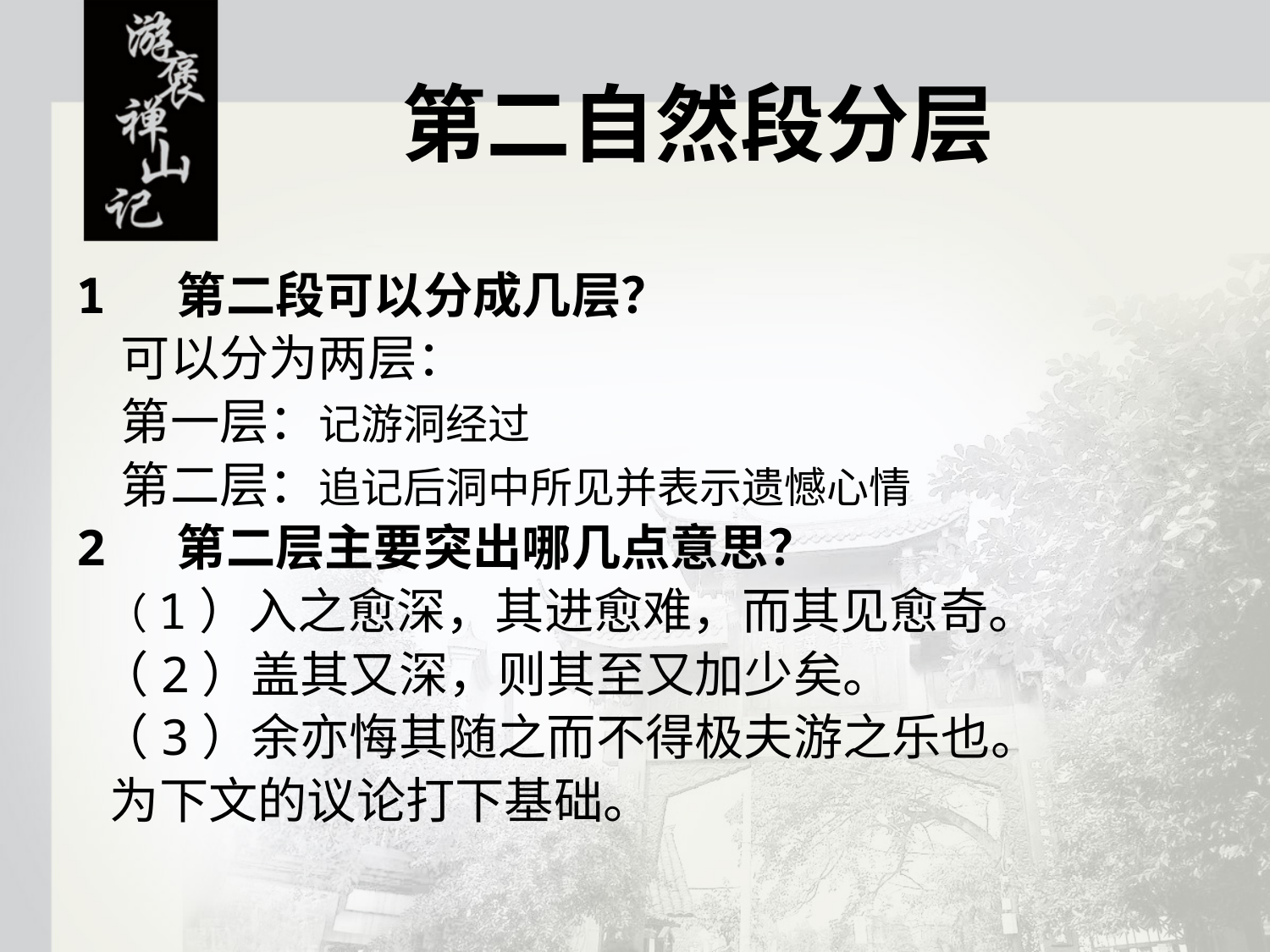

第二自然段分层
1  第二段可以分成几层？
   可以分为两层：
   第一层：记游洞经过
   第二层：追记后洞中所见并表示遗憾心情
2  第二层主要突出哪几点意思？
  （1）入之愈深，其进愈难，而其见愈奇。
 （2）盖其又深，则其至又加少矣。
 （3）余亦悔其随之而不得极夫游之乐也。
  为下文的议论打下基础。